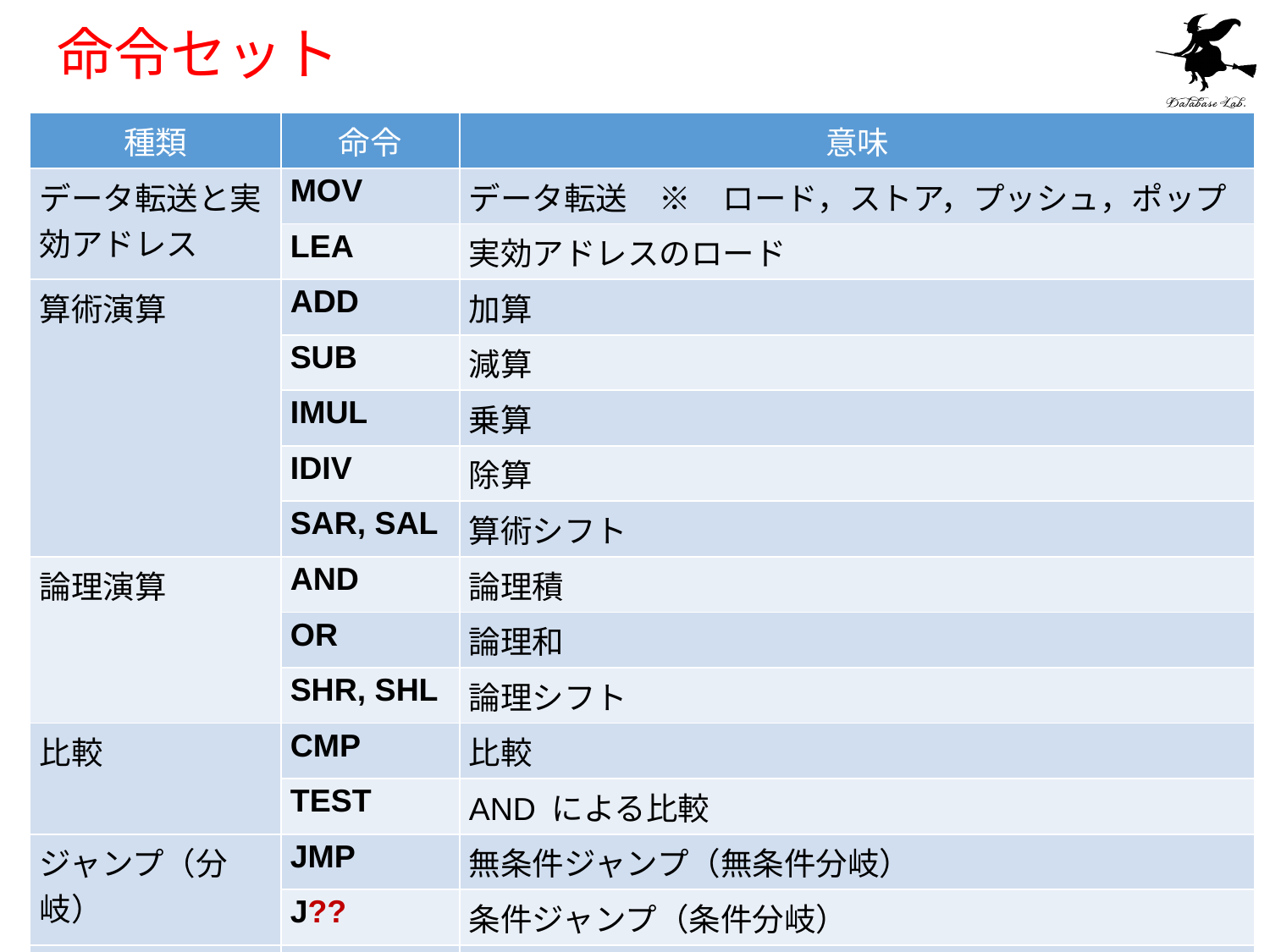

# 命令セット
| 種類 | 命令 | 意味 |
| --- | --- | --- |
| データ転送と実効アドレス | MOV | データ転送　※　ロード，ストア，プッシュ，ポップ |
|  | LEA | 実効アドレスのロード |
| 算術演算 | ADD | 加算 |
|  | SUB | 減算 |
|  | IMUL | 乗算 |
|  | IDIV | 除算 |
|  | SAR, SAL | 算術シフト |
| 論理演算 | AND | 論理積 |
|  | OR | 論理和 |
|  | SHR, SHL | 論理シフト |
| 比較 | CMP | 比較 |
|  | TEST | AND による比較 |
| ジャンプ（分岐） | JMP | 無条件ジャンプ（無条件分岐） |
|  | J?? | 条件ジャンプ（条件分岐） |
| サブルーチン | CALL | サブルーチン呼び出し（サブルーチンコール） |
|  | RET | サブルーチンからの復帰 |

4